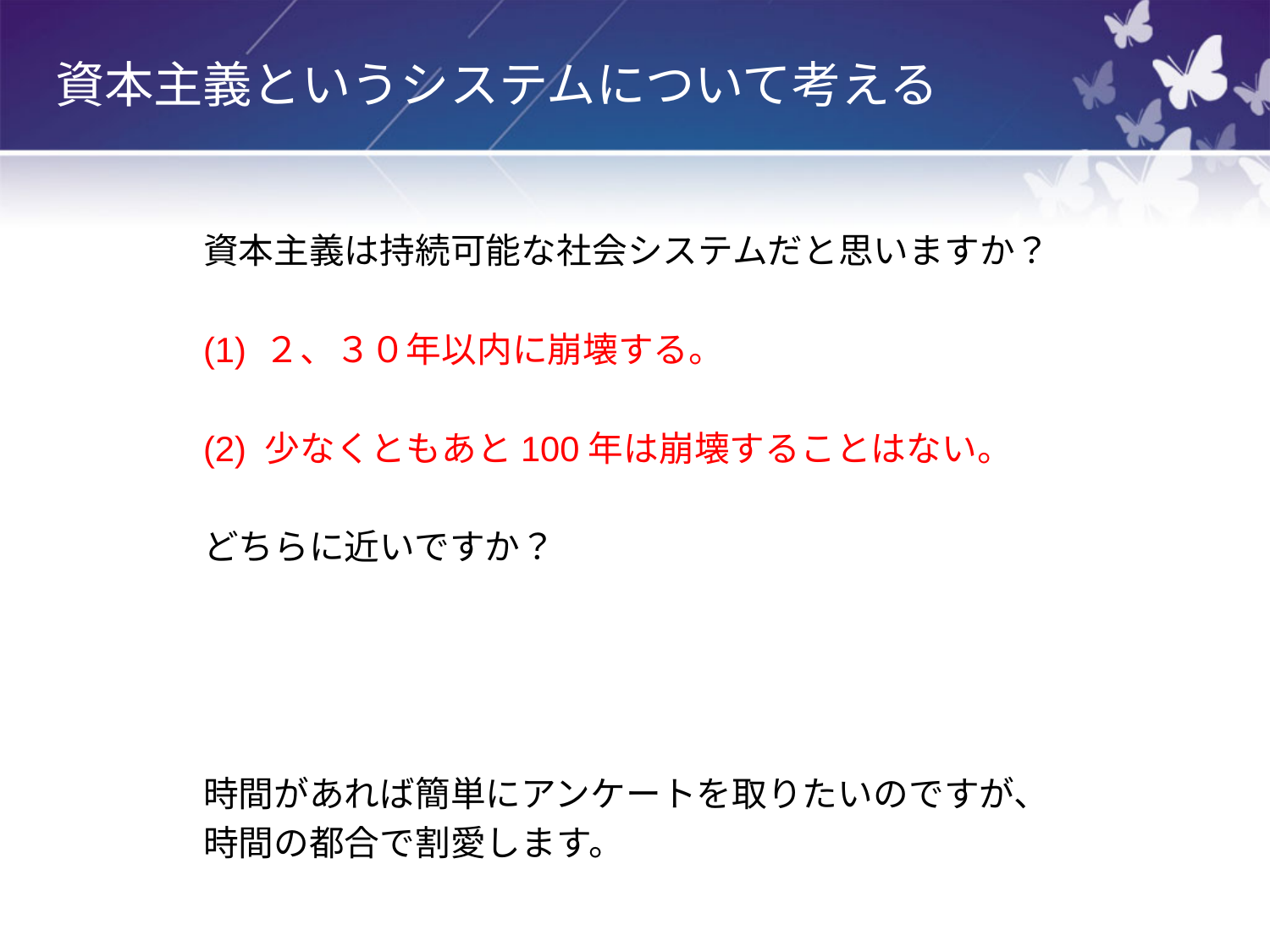

# 資本主義というシステムについて考える
資本主義は持続可能な社会システムだと思いますか？

(1) ２、３０年以内に崩壊する。

(2) 少なくともあと100年は崩壊することはない。

どちらに近いですか？

時間があれば簡単にアンケートを取りたいのですが、
時間の都合で割愛します。